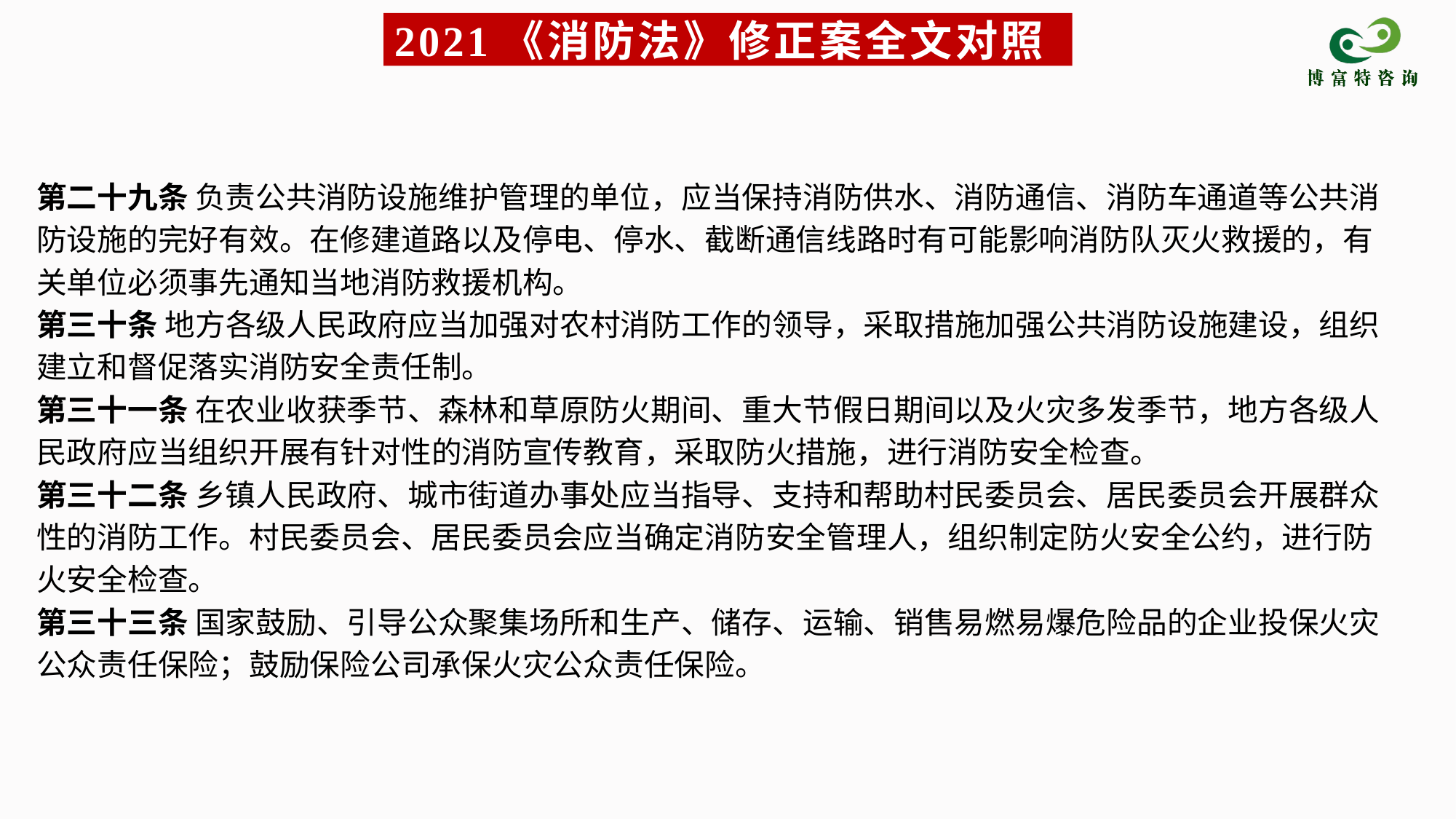

# 2021《消防法》修正案全文对照

第二十九条 负责公共消防设施维护管理的单位，应当保持消防供水、消防通信、消防车通道等公共消防设施的完好有效。在修建道路以及停电、停水、截断通信线路时有可能影响消防队灭火救援的，有关单位必须事先通知当地消防救援机构。
第三十条 地方各级人民政府应当加强对农村消防工作的领导，采取措施加强公共消防设施建设，组织建立和督促落实消防安全责任制。
第三十一条 在农业收获季节、森林和草原防火期间、重大节假日期间以及火灾多发季节，地方各级人民政府应当组织开展有针对性的消防宣传教育，采取防火措施，进行消防安全检查。
第三十二条 乡镇人民政府、城市街道办事处应当指导、支持和帮助村民委员会、居民委员会开展群众性的消防工作。村民委员会、居民委员会应当确定消防安全管理人，组织制定防火安全公约，进行防火安全检查。
第三十三条 国家鼓励、引导公众聚集场所和生产、储存、运输、销售易燃易爆危险品的企业投保火灾公众责任保险；鼓励保险公司承保火灾公众责任保险。